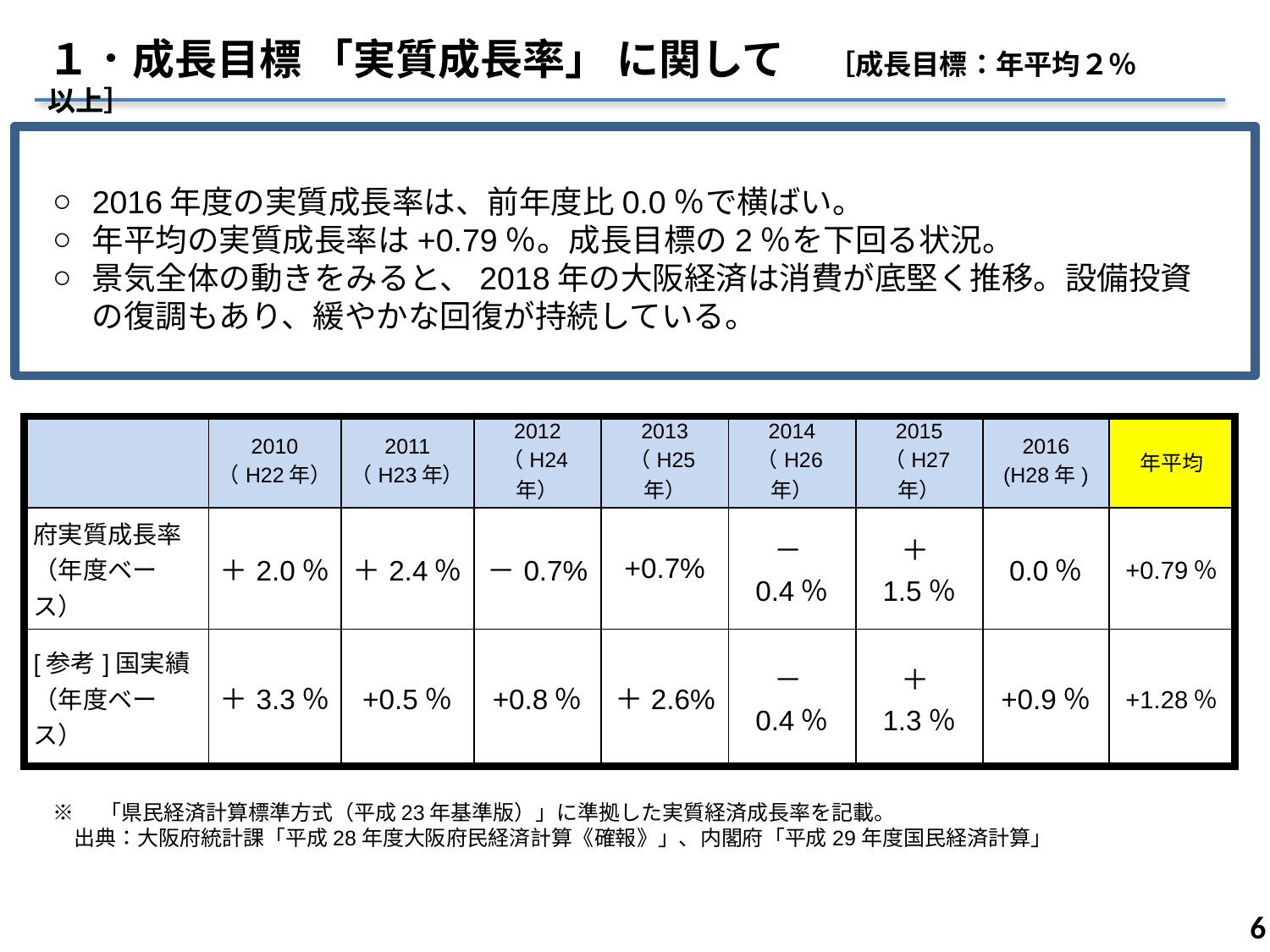

１．成長目標 「実質成長率」 に関して　［成長目標：年平均２％以上］

2016年度の実質成長率は、前年度比0.0％で横ばい。
年平均の実質成長率は+0.79％。成長目標の2％を下回る状況。
景気全体の動きをみると、2018年の大阪経済は消費が底堅く推移。設備投資の復調もあり、緩やかな回復が持続している。
|  | 2010 （H22年） | 2011 （H23年） | 2012 （H24年） | 2013 （H25年） | 2014 （H26年） | 2015 （H27年） | 2016 (H28年) | 年平均 |
| --- | --- | --- | --- | --- | --- | --- | --- | --- |
| 府実質成長率 （年度ベース） | ＋2.0％ | ＋2.4％ | －0.7% | +0.7% | －0.4％ | ＋1.5％ | 0.0％ | +0.79％ |
| [参考]国実績（年度ベース） | ＋3.3％ | +0.5％ | +0.8％ | ＋2.6% | －0.4％ | ＋1.3％ | +0.9％ | +1.28％ |
※　「県民経済計算標準方式（平成23年基準版）」に準拠した実質経済成長率を記載。
　出典：大阪府統計課「平成28年度大阪府民経済計算《確報》」、内閣府「平成29年度国民経済計算」
6